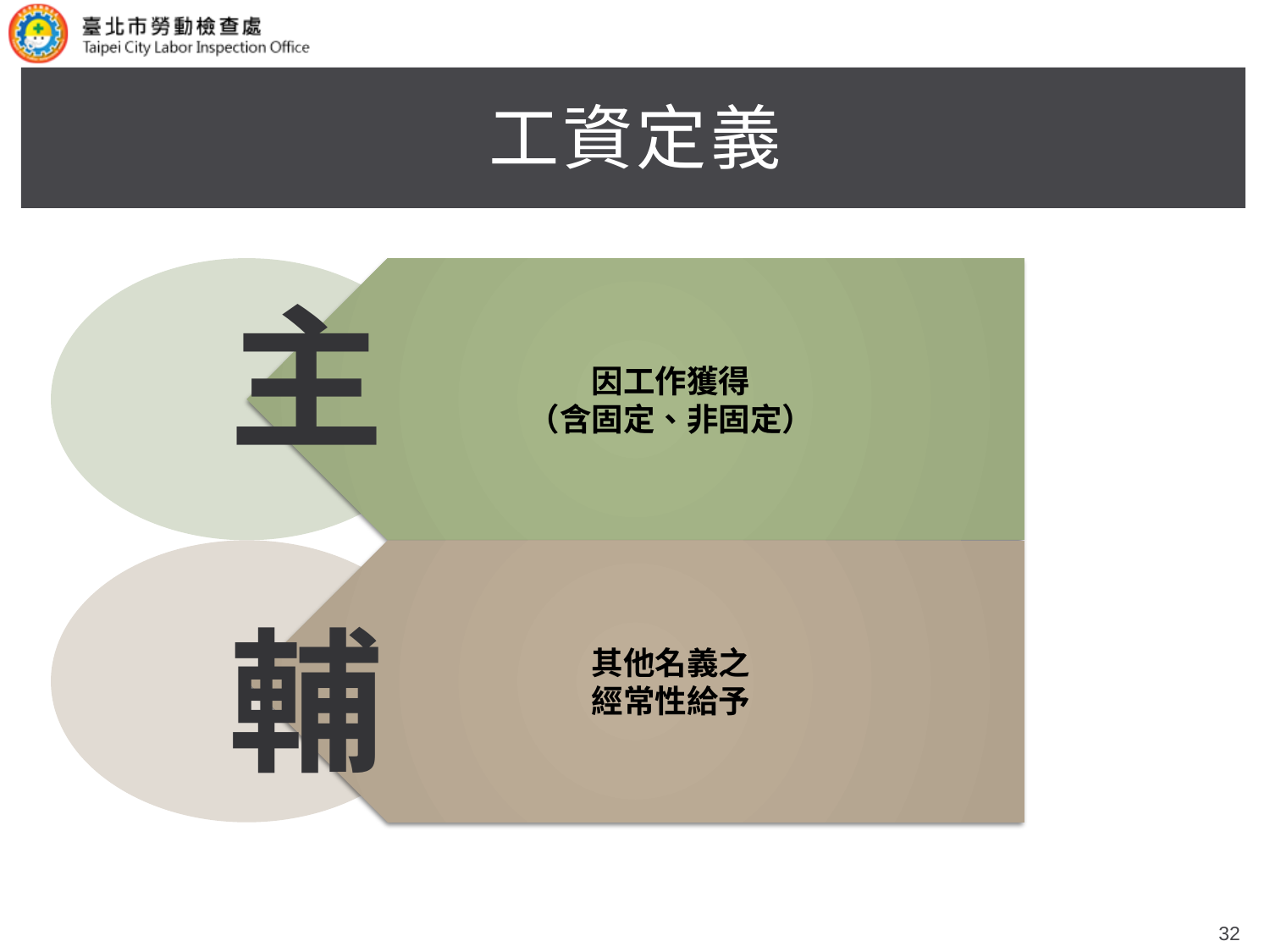

# 工資定義
因工作獲得
（含固定、非固定）
其他名義之
經常性給予
主
輔
32